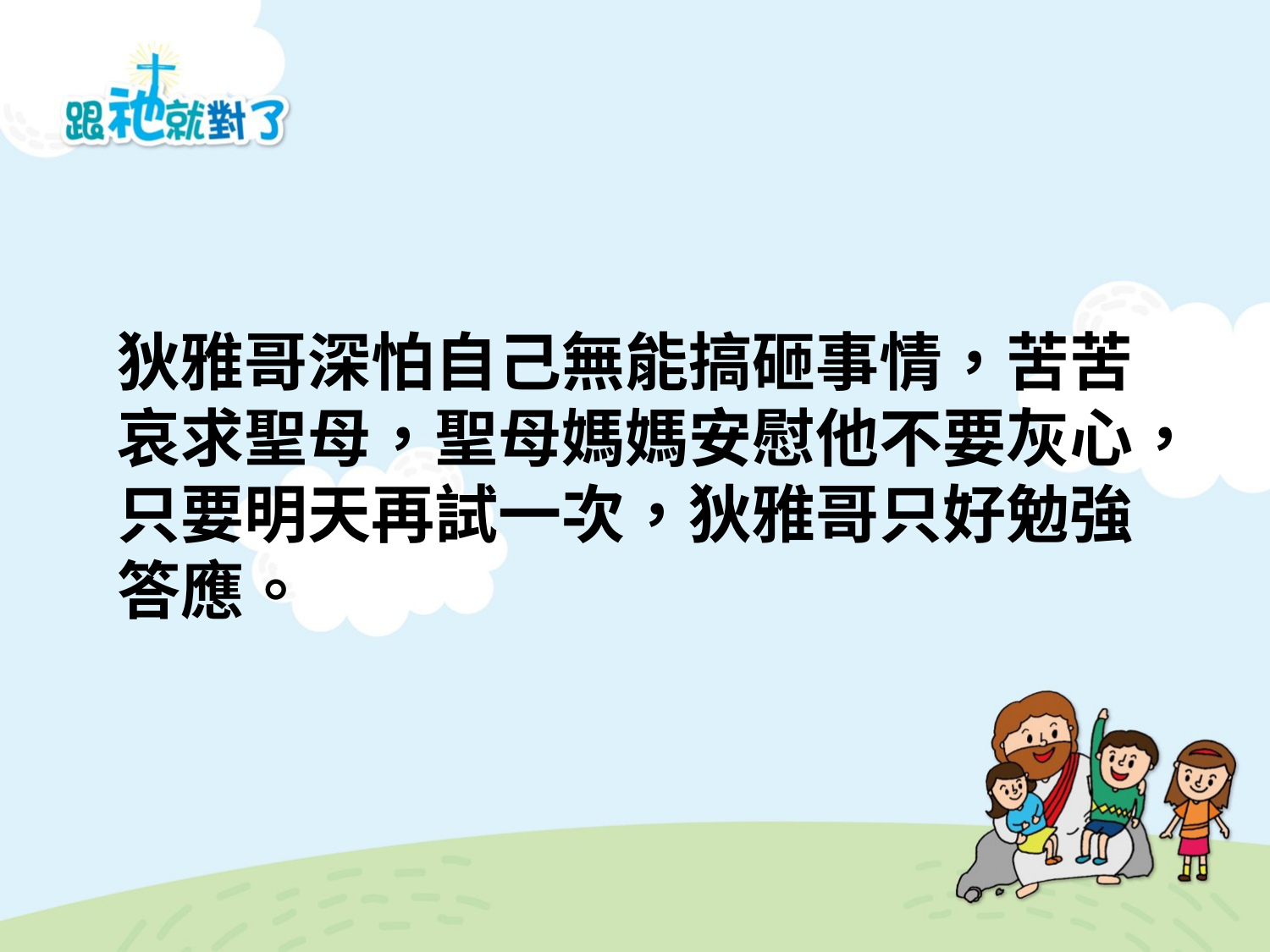

狄雅哥深怕自己無能搞砸事情，苦苦哀求聖母，聖母媽媽安慰他不要灰心，只要明天再試一次，狄雅哥只好勉強答應。